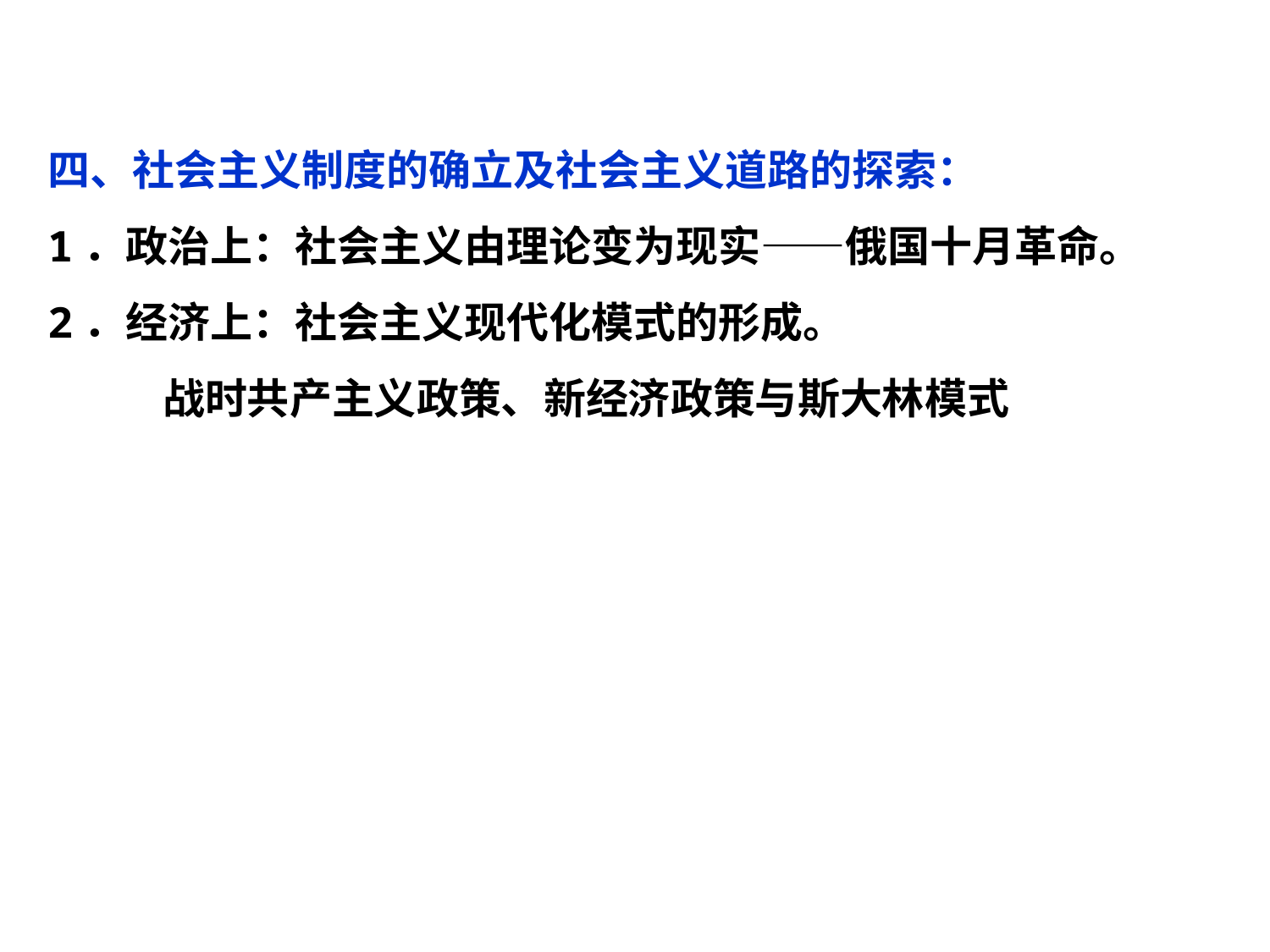

四、社会主义制度的确立及社会主义道路的探索：
1．政治上：社会主义由理论变为现实——俄国十月革命。
2．经济上：社会主义现代化模式的形成。
           战时共产主义政策、新经济政策与斯大林模式